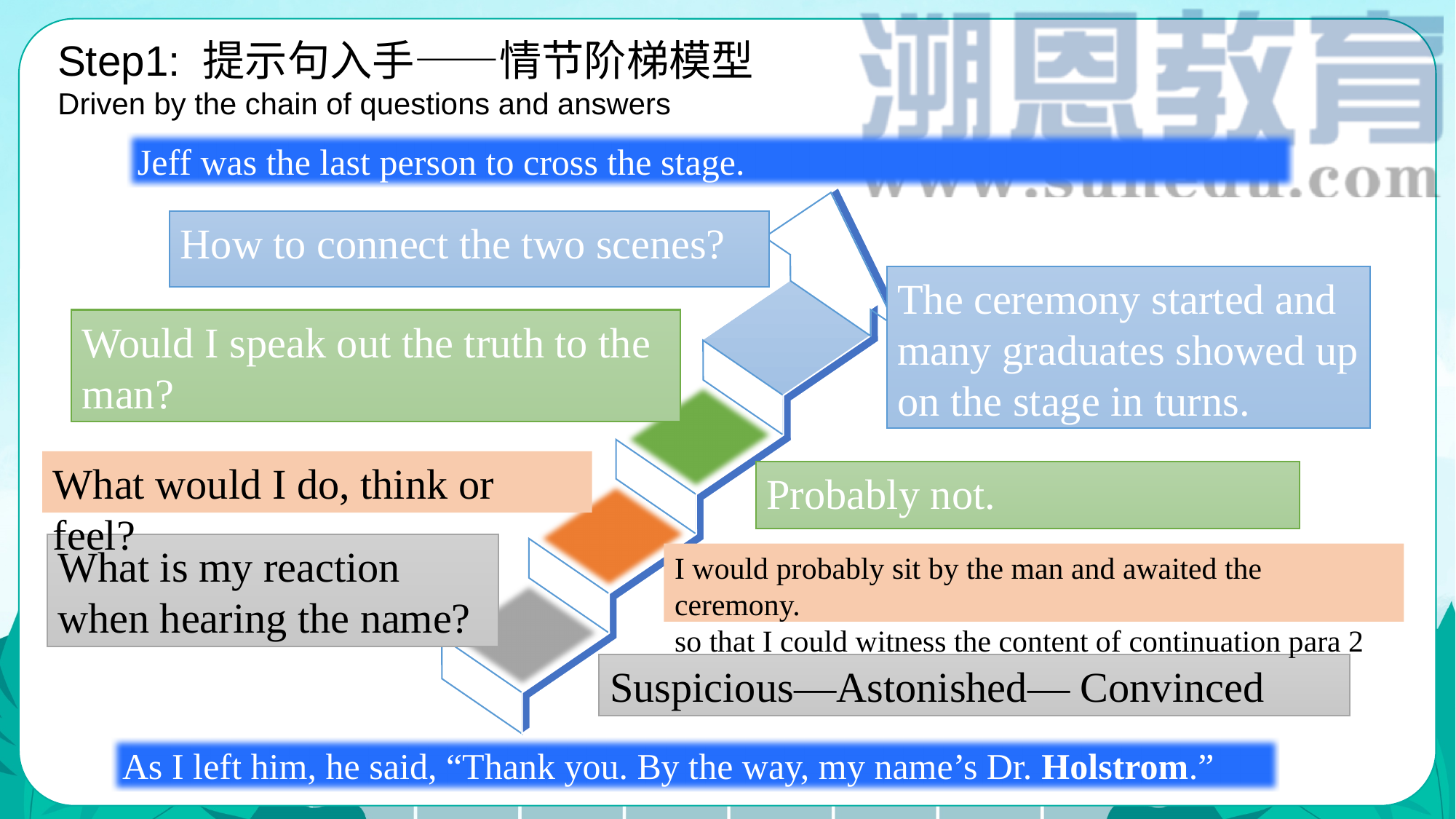

Step1: 提示句入手——情节阶梯模型
Driven by the chain of questions and answers
Jeff was the last person to cross the stage.

How to connect the two scenes?
The ceremony started and many graduates showed up on the stage in turns.
Would I speak out the truth to the man?
What would I do, think or feel?
Probably not.
What is my reaction when hearing the name?
I would probably sit by the man and awaited the ceremony.
so that I could witness the content of continuation para 2
Suspicious—Astonished— Convinced
As I left him, he said, “Thank you. By the way, my name’s Dr. Holstrom.”